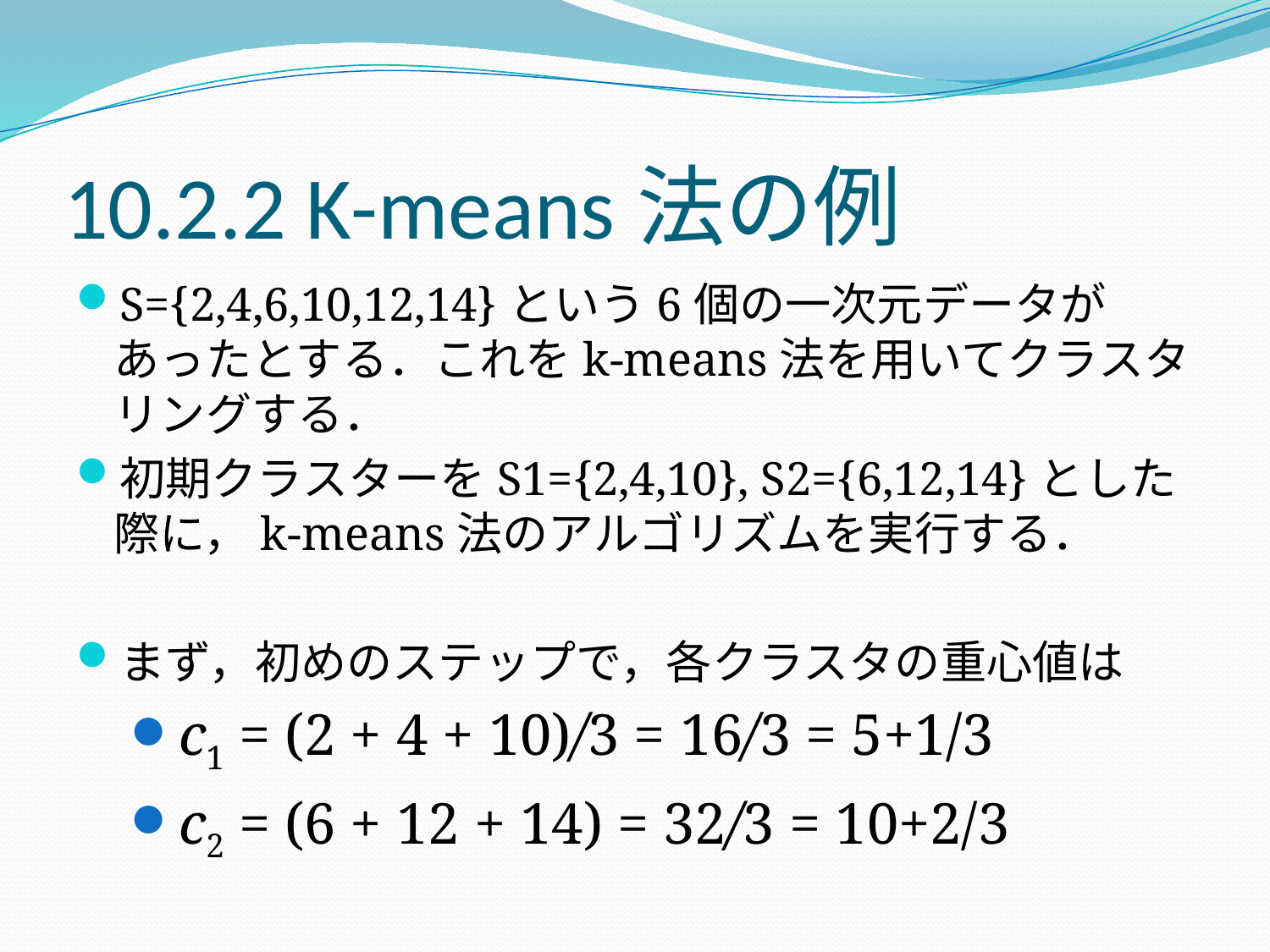

# 10.2.2 K-means法の例
S={2,4,6,10,12,14}という6個の一次元データがあったとする．これをk-means法を用いてクラスタリングする．
初期クラスターをS1={2,4,10}, S2={6,12,14}とした際に，k-means法のアルゴリズムを実行する．

まず，初めのステップで，各クラスタの重心値は
c1 = (2 + 4 + 10)/3 = 16/3 = 5+1/3
c2 = (6 + 12 + 14) = 32/3 = 10+2/3